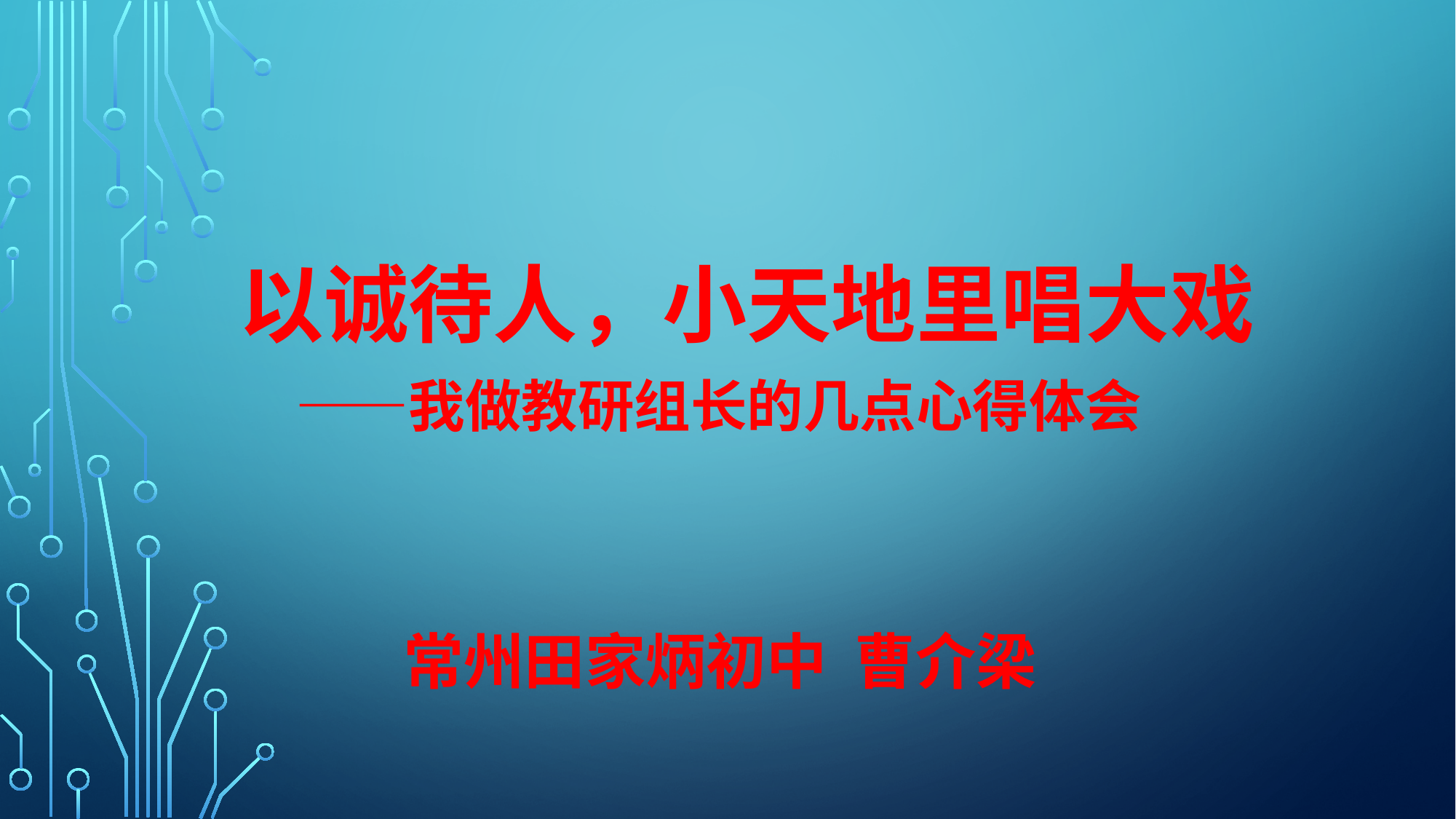

# 以诚待人，小天地里唱大戏 ——我做教研组长的几点心得体会
常州田家炳初中  曹介梁